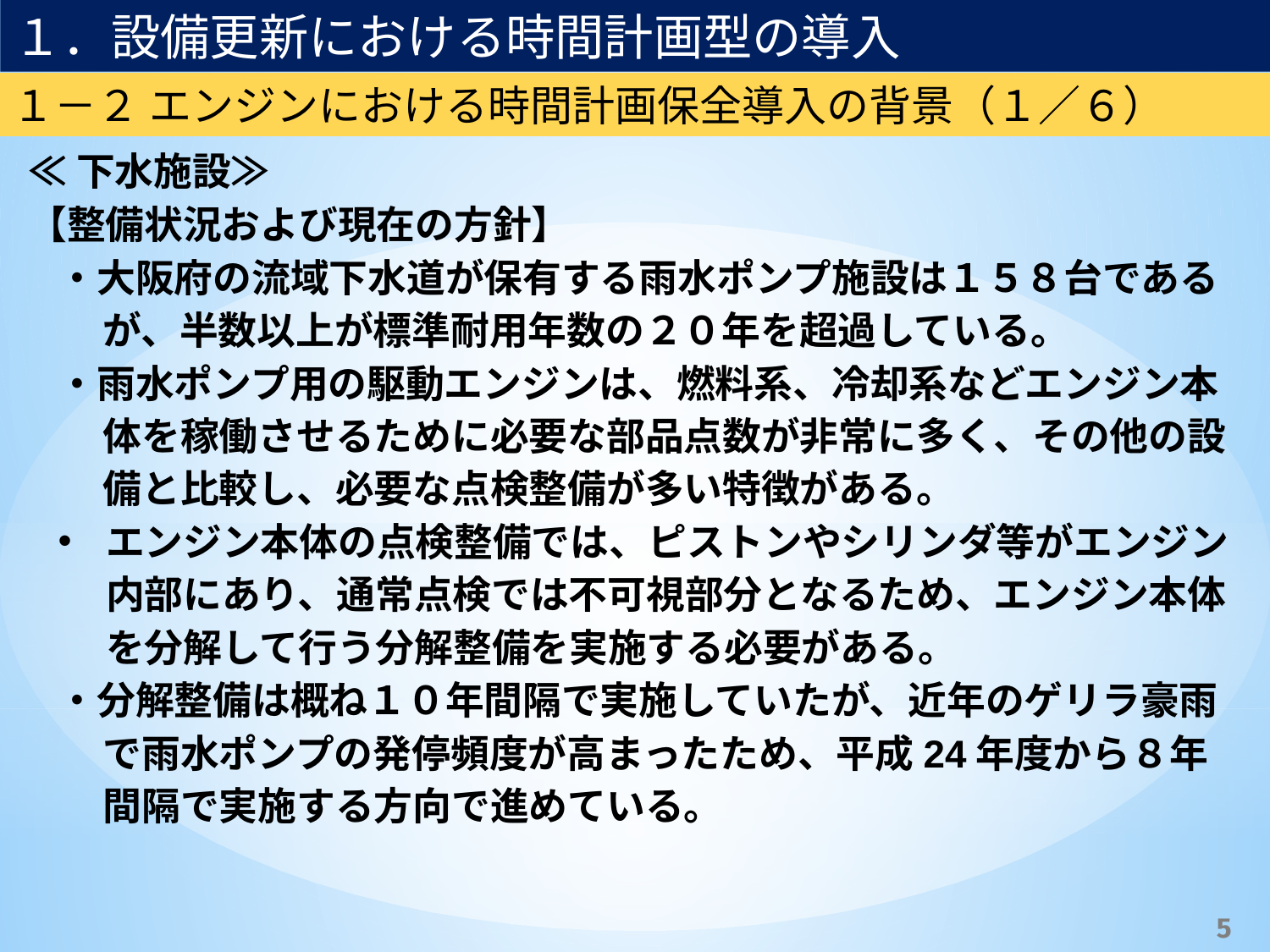

１．設備更新における時間計画型の導入
１－２ エンジンにおける時間計画保全導入の背景（１／６）
≪下水施設≫
【整備状況および現在の方針】
・大阪府の流域下水道が保有する雨水ポンプ施設は１５８台であるが、半数以上が標準耐用年数の２０年を超過している。
・雨水ポンプ用の駆動エンジンは、燃料系、冷却系などエンジン本体を稼働させるために必要な部品点数が非常に多く、その他の設備と比較し、必要な点検整備が多い特徴がある。
エンジン本体の点検整備では、ピストンやシリンダ等がエンジン内部にあり、通常点検では不可視部分となるため、エンジン本体を分解して行う分解整備を実施する必要がある。
・分解整備は概ね１０年間隔で実施していたが、近年のゲリラ豪雨で雨水ポンプの発停頻度が高まったため、平成24年度から８年間隔で実施する方向で進めている。
5